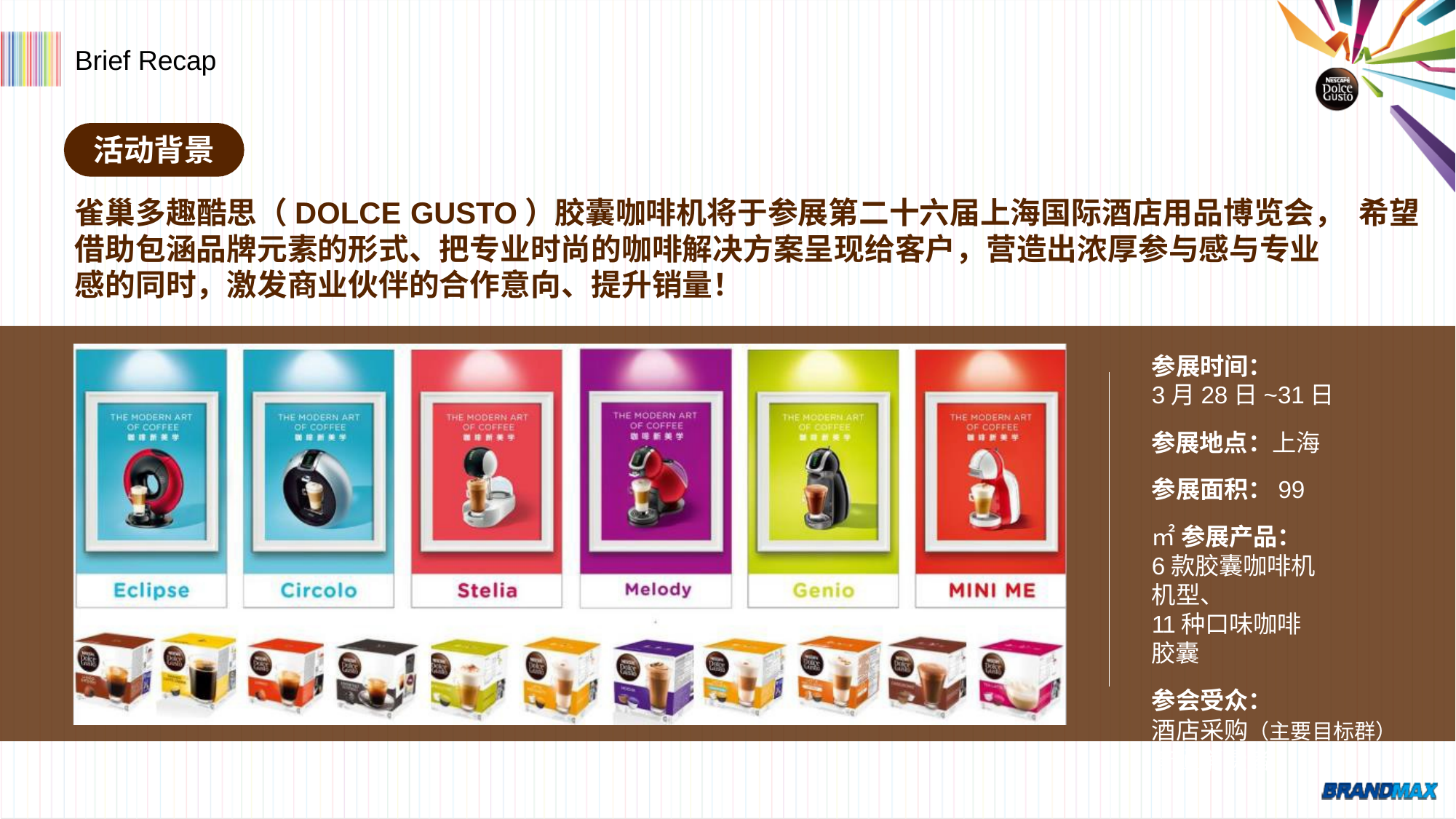

# Brief Recap

活动背景
雀巢多趣酷思（DOLCE GUSTO）胶囊咖啡机将于参展第二十六届上海国际酒店用品博览会，  希望借助包涵品牌元素的形式、把专业时尚的咖啡解决方案呈现给客户，营造出浓厚参与感与专业
感的同时，激发商业伙伴的合作意向、提升销量！

参展时间：
3月28日~31日
参展地点：上海
参展面积：99㎡ 参展产品：
6款胶囊咖啡机机型、
11种口味咖啡胶囊
参会受众：
酒店采购（主要目标群） 普通消费者